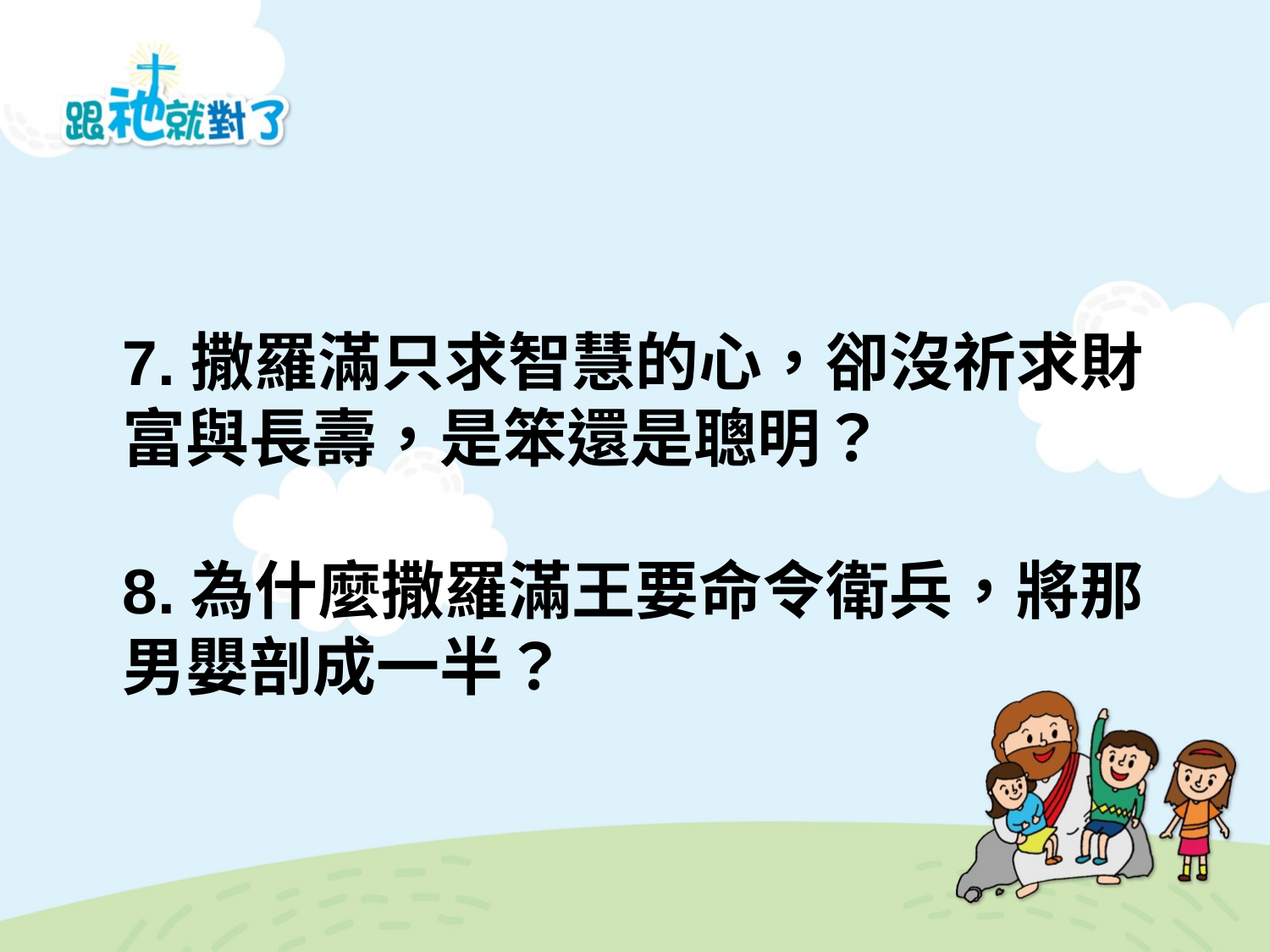

7.撒羅滿只求智慧的心，卻沒祈求財富與長壽，是笨還是聰明？

8.為什麼撒羅滿王要命令衛兵，將那男嬰剖成一半？